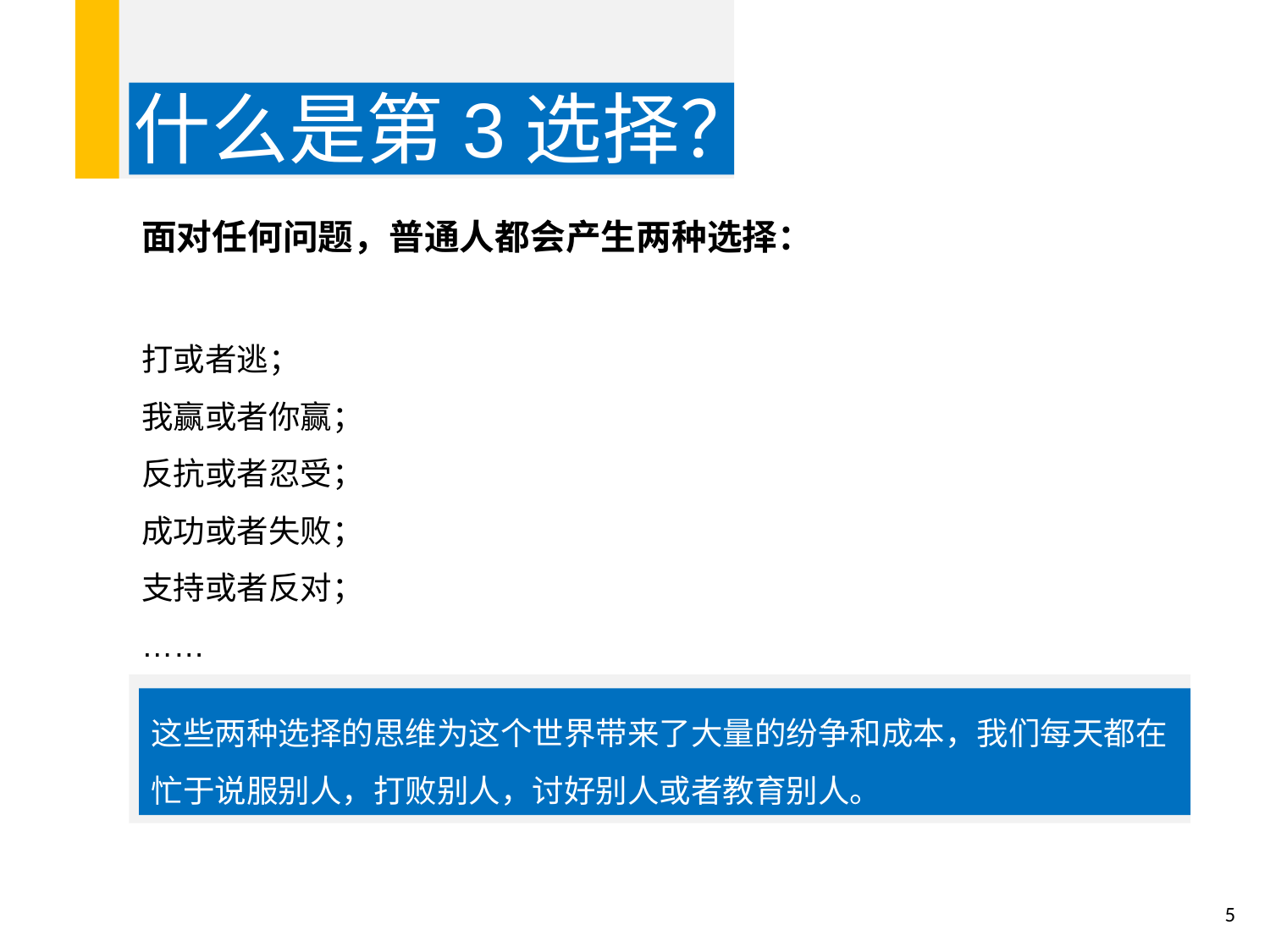

什么是第3选择？

面对任何问题，普通人都会产生两种选择：

打或者逃；
我赢或者你赢；
反抗或者忍受；
成功或者失败；
支持或者反对；
……

这些两种选择的思维为这个世界带来了大量的纷争和成本，我们每天都在
忙于说服别人，打败别人，讨好别人或者教育别人。